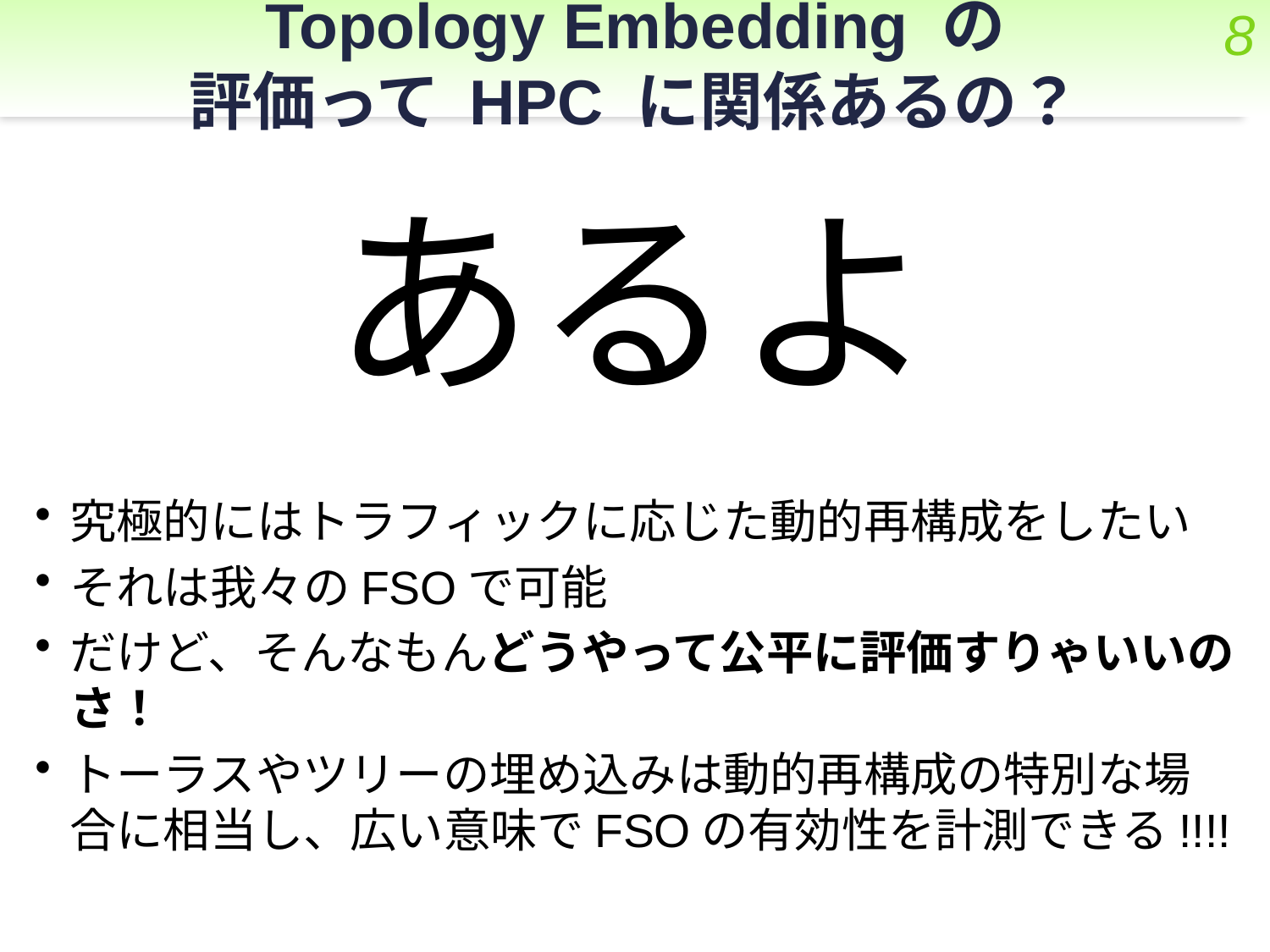

# Topology Embedding の 評価って HPC に関係あるの？
8
あるよ

究極的にはトラフィックに応じた動的再構成をしたい
それは我々のFSOで可能
だけど、そんなもんどうやって公平に評価すりゃいいのさ！
トーラスやツリーの埋め込みは動的再構成の特別な場合に相当し、広い意味でFSOの有効性を計測できる!!!!